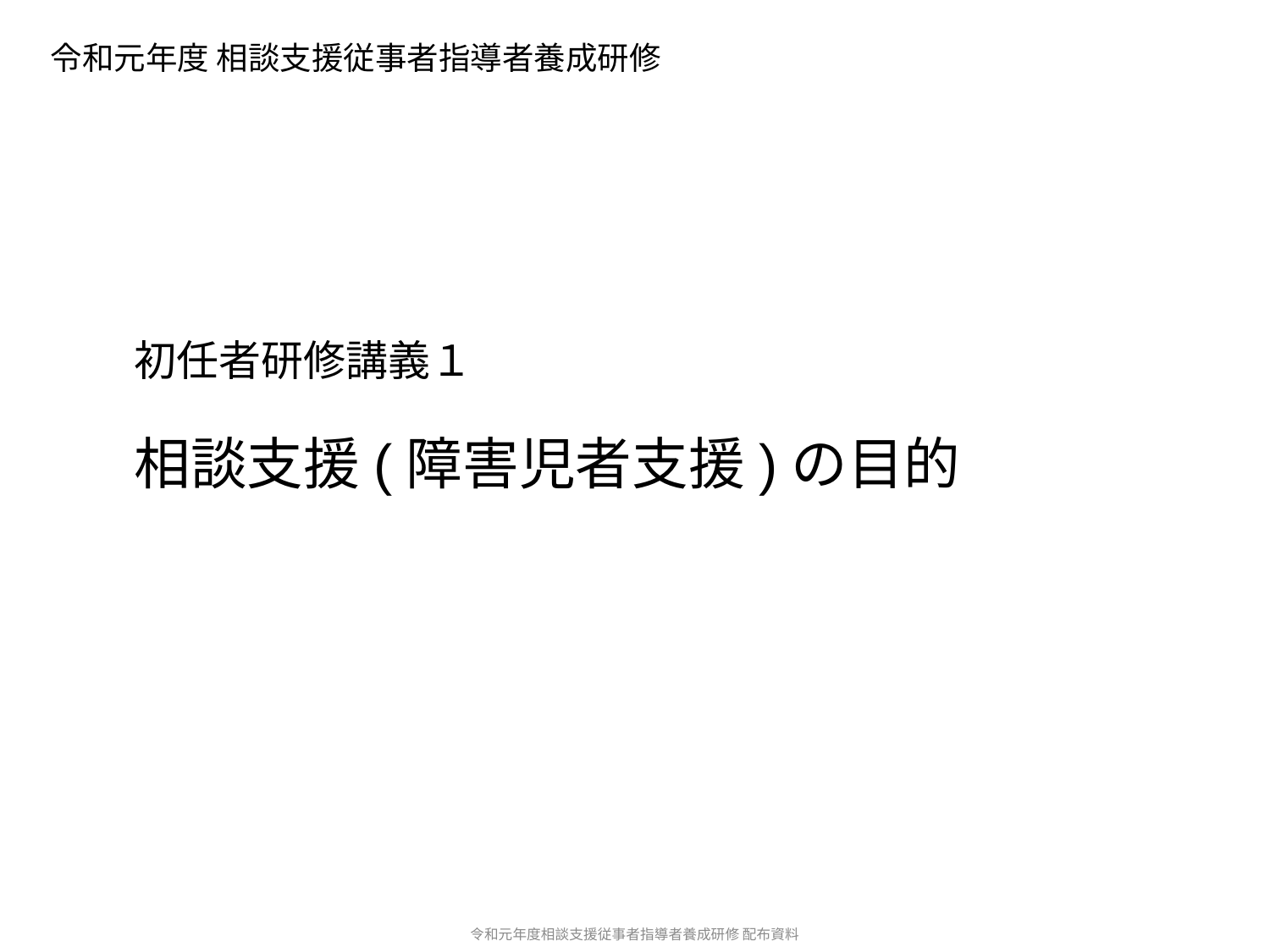

令和元年度 相談支援従事者指導者養成研修
初任者研修講義１
相談支援(障害児者支援)の目的
令和元年度相談支援従事者指導者養成研修 配布資料